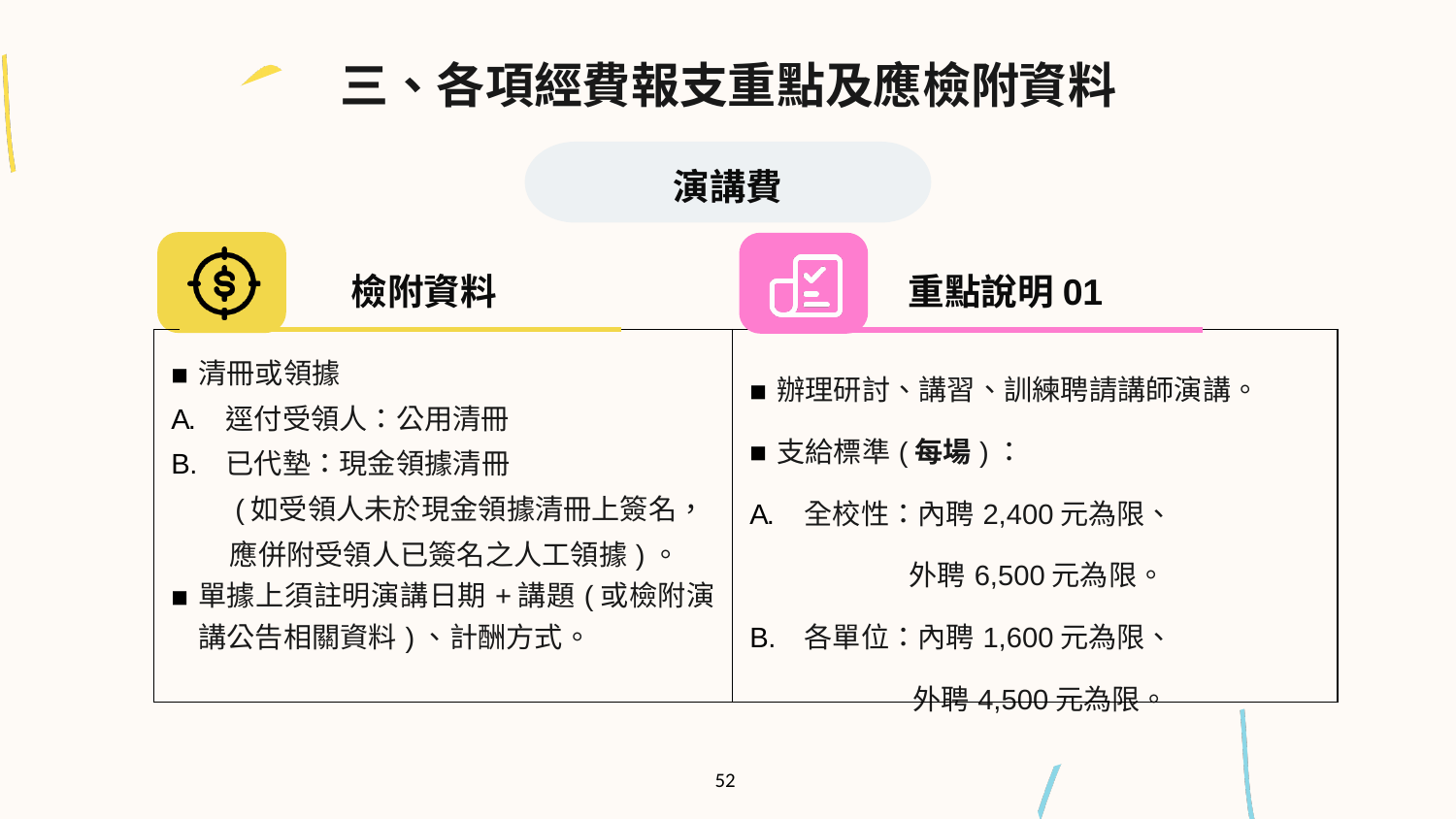

三、各項經費報支重點及應檢附資料

演講費

檢附資料
重點說明01

| 清冊或領據 逕付受領人：公用清冊 已代墊：現金領據清冊 (如受領人未於現金領據清冊上簽名， 應併附受領人已簽名之人工領據)。 單據上須註明演講日期+講題(或檢附演講公告相關資料)、計酬方式。 | 辦理研討、講習、訓練聘請講師演講。 支給標準(每場)： 全校性：內聘2,400元為限、 外聘6,500元為限。 各單位：內聘1,600元為限、 外聘4,500元為限。 |
| --- | --- |

52